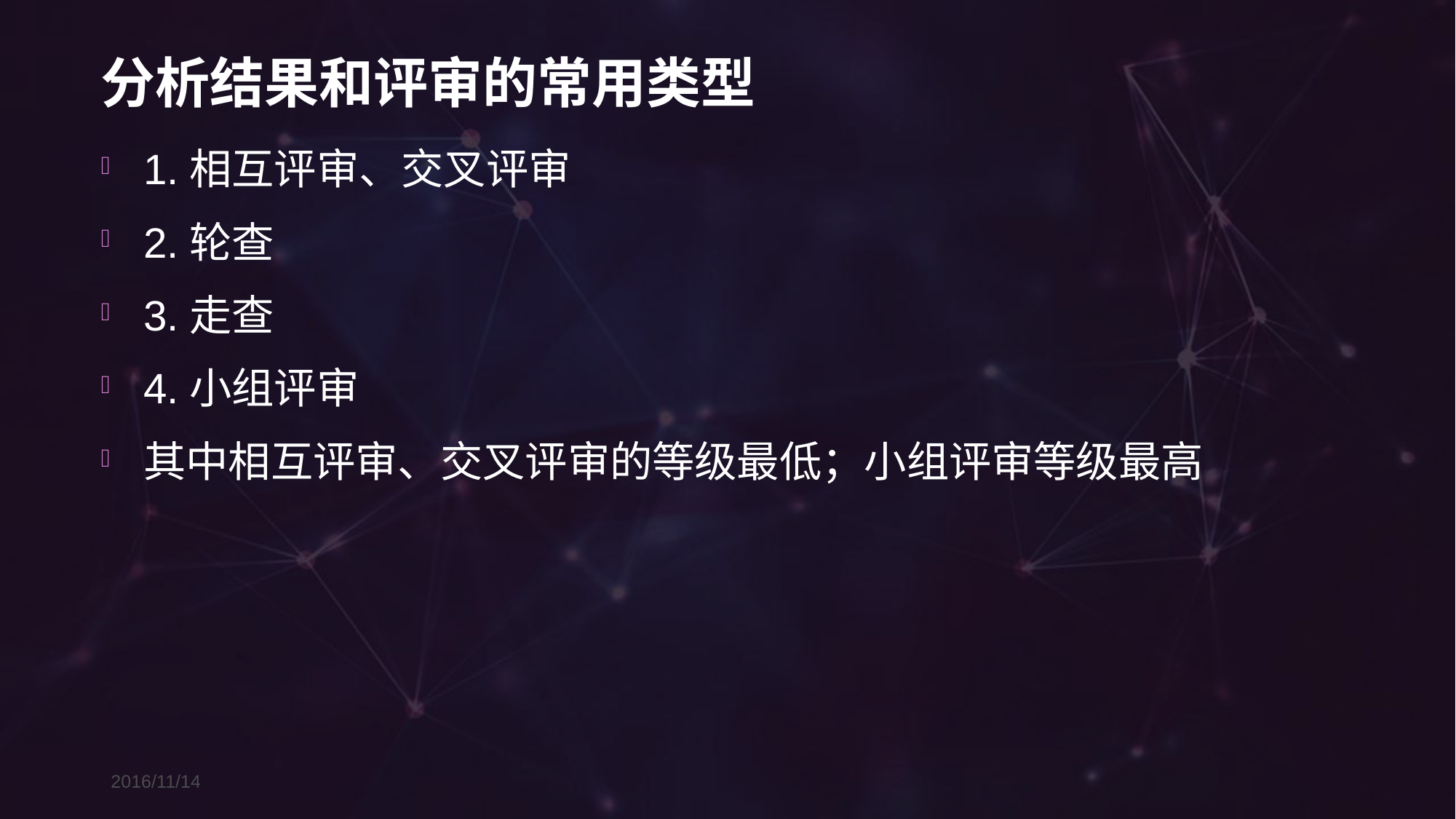

# 分析结果和评审的常用类型
1.相互评审、交叉评审
2.轮查
3.走查
4.小组评审
其中相互评审、交叉评审的等级最低；小组评审等级最高
2016/11/14